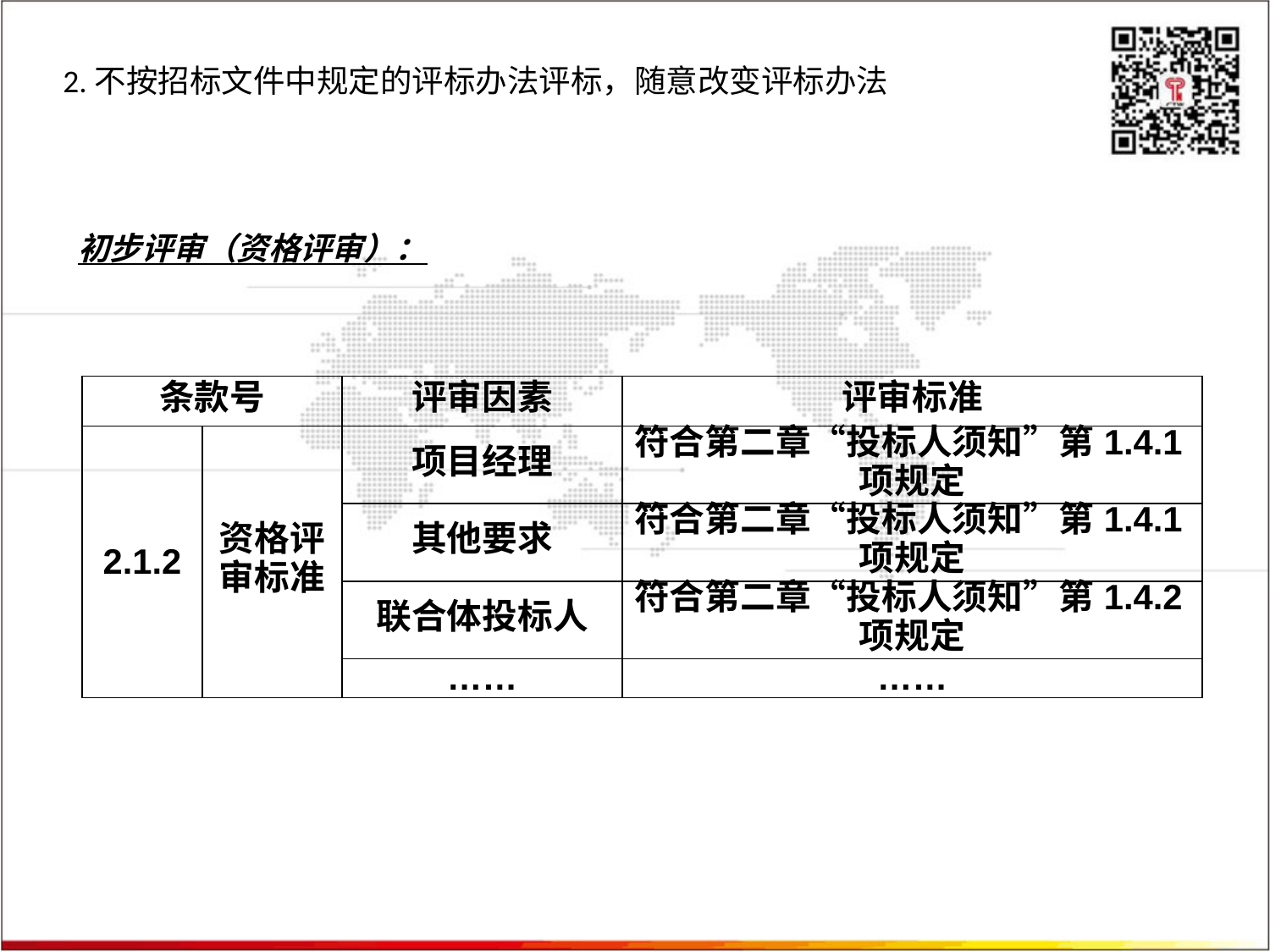

# 2.不按招标文件中规定的评标办法评标，随意改变评标办法
初步评审（资格评审）：
| 条款号 |  | 评审因素 | 评审标准 |
| --- | --- | --- | --- |
| 2.1.2 | 资格评审标准 | 项目经理 | 符合第二章“投标人须知”第1.4.1项规定 |
|  |  | 其他要求 | 符合第二章“投标人须知”第1.4.1项规定 |
|  |  | 联合体投标人 | 符合第二章“投标人须知”第1.4.2项规定 |
|  |  | …… | …… |